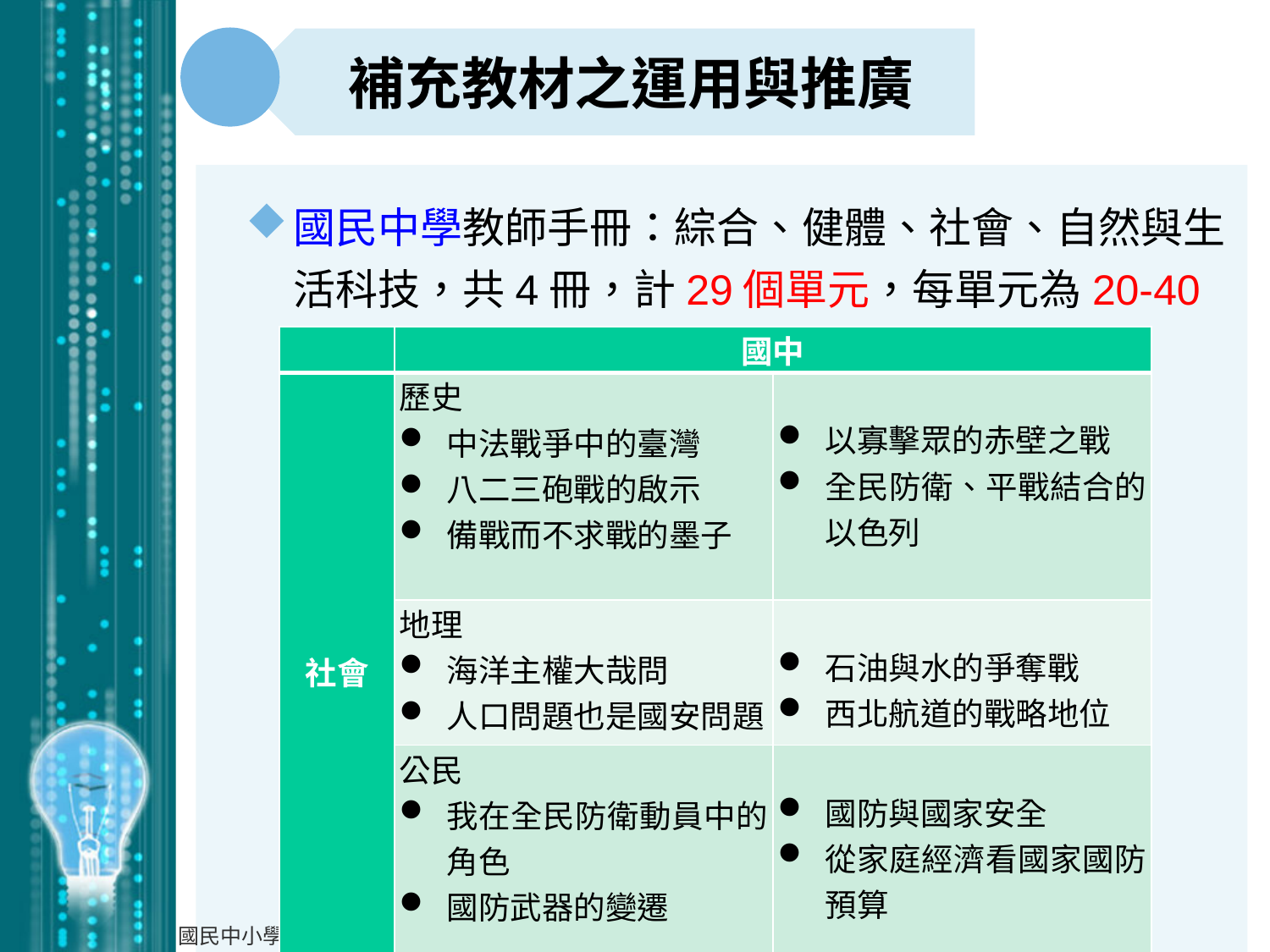

補充教材之運用與推廣
國民中學教師手冊：綜合、健體、社會、自然與生活科技，共4冊，計29個單元，每單元為20-40分鐘
|  | 國中 |  |
| --- | --- | --- |
| 社會 | 歷史 中法戰爭中的臺灣 八二三砲戰的啟示 備戰而不求戰的墨子 | 以寡擊眾的赤壁之戰 全民防衛、平戰結合的以色列 |
|  | 地理 海洋主權大哉問 人口問題也是國安問題 | 石油與水的爭奪戰 西北航道的戰略地位 |
|  | 公民 我在全民防衛動員中的角色 國防武器的變遷 | 國防與國家安全 從家庭經濟看國家國防預算 |
13
國民中小學全民國防教育融入式教學政策說明